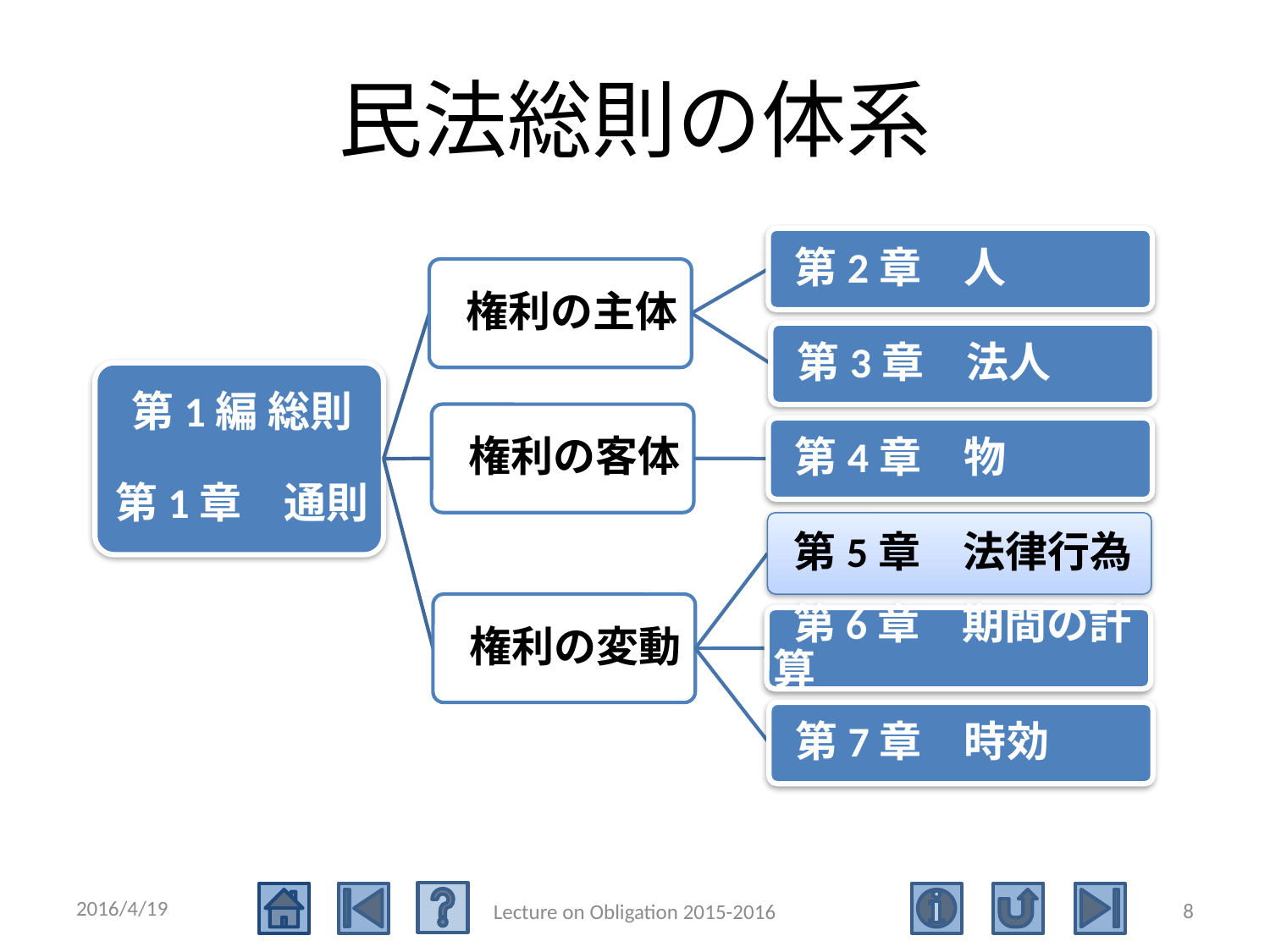

# 民法総則の体系
第1編 総則
第1章　通則

 権利の主体

 第2章　人

 第3章　法人

 権利の客体

 第4章　物

 権利の変動

 第5章　法律行為

 第6章　期間の計算

 第7章　時効
2016/4/19
8
Lecture on Obligation 2015-2016